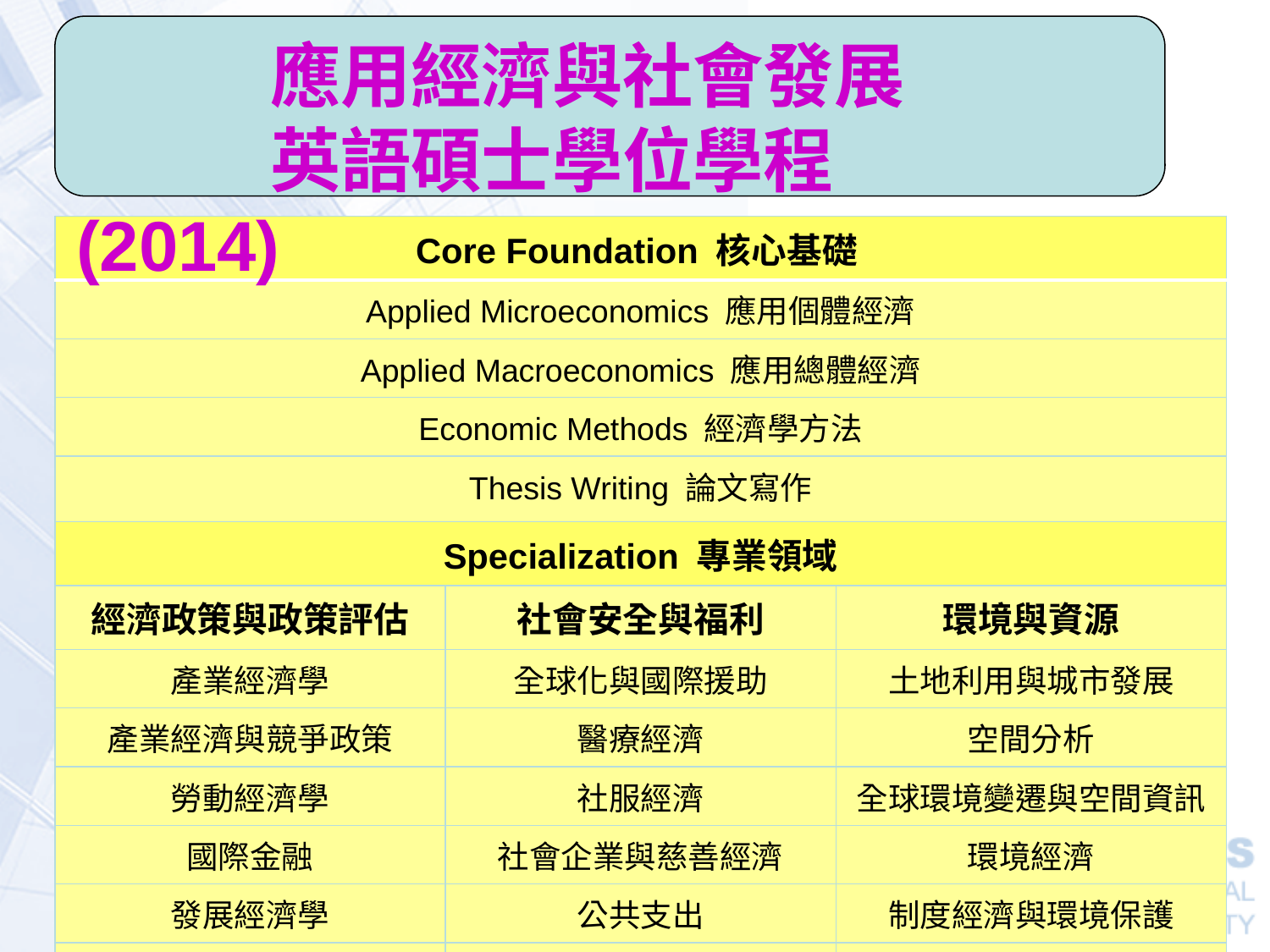

應用經濟與社會發展
           英語碩士學位學程      (2014)

| Core Foundation 核心基礎 |  |  |
| --- | --- | --- |
| Applied Microeconomics 應用個體經濟 |  |  |
| Applied Macroeconomics 應用總體經濟 |  |  |
| Economic Methods 經濟學方法 |  |  |
| Thesis Writing 論文寫作 |  |  |
| Specialization 專業領域 |  |  |
| 經濟政策與政策評估 | 社會安全與福利 | 環境與資源 |
| 產業經濟學 | 全球化與國際援助 | 土地利用與城市發展 |
| 產業經濟與競爭政策 | 醫療經濟 | 空間分析 |
| 勞動經濟學 | 社服經濟 | 全球環境變遷與空間資訊 |
| 國際金融 | 社會企業與慈善經濟 | 環境經濟 |
| 發展經濟學 | 公共支出 | 制度經濟與環境保護 |
| 產業組織 | 非營利組織 | 永續都市發展 |